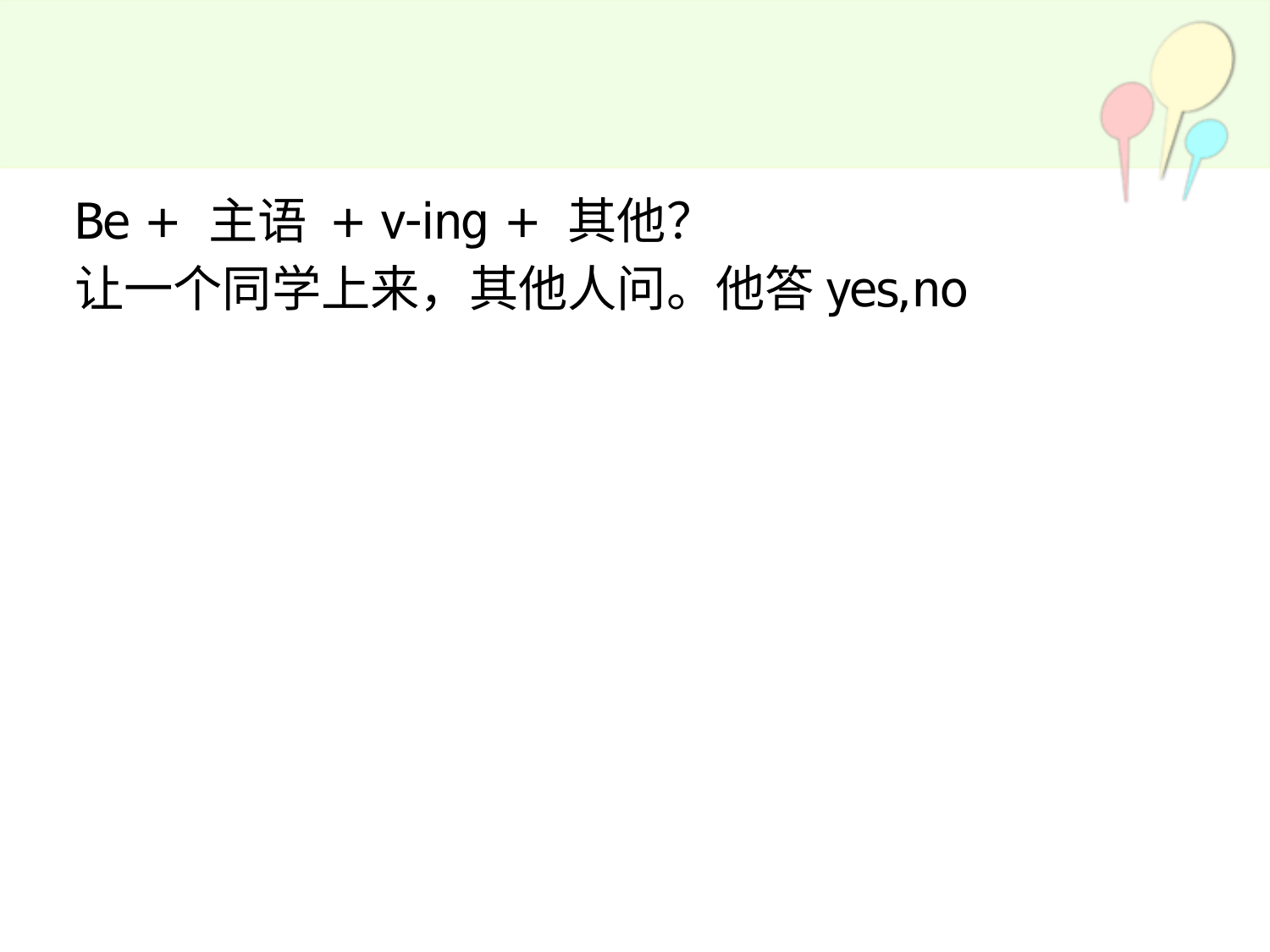

Be + 主语 + v-ing + 其他？
让一个同学上来，其他人问。他答yes,no